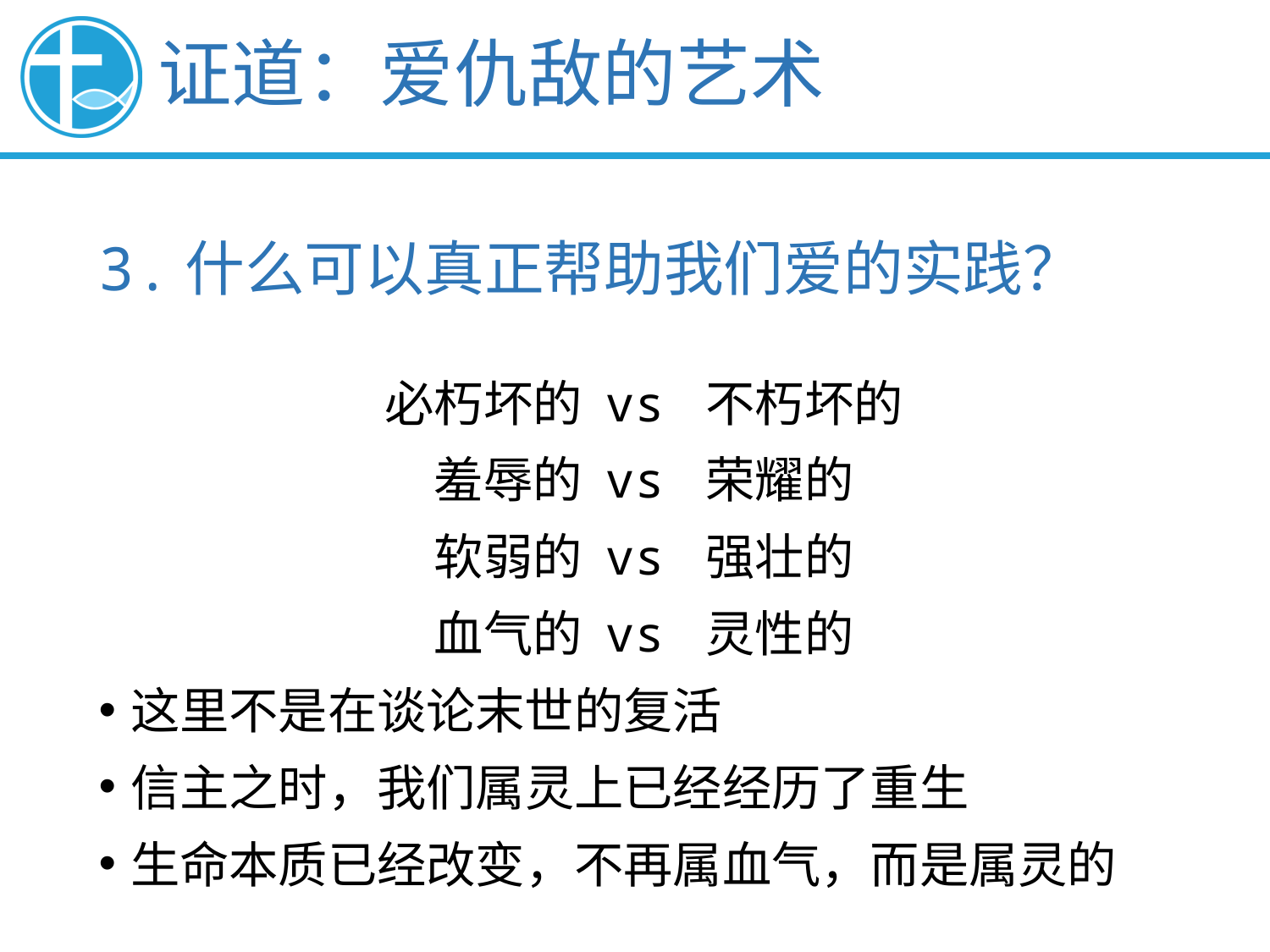

证道：爱仇敌的艺术
3.什么可以真正帮助我们爱的实践？

必朽坏的 vs 不朽坏的
羞辱的 vs 荣耀的
软弱的 vs 强壮的
血气的 vs 灵性的
这里不是在谈论末世的复活
信主之时，我们属灵上已经经历了重生
生命本质已经改变，不再属血气，而是属灵的